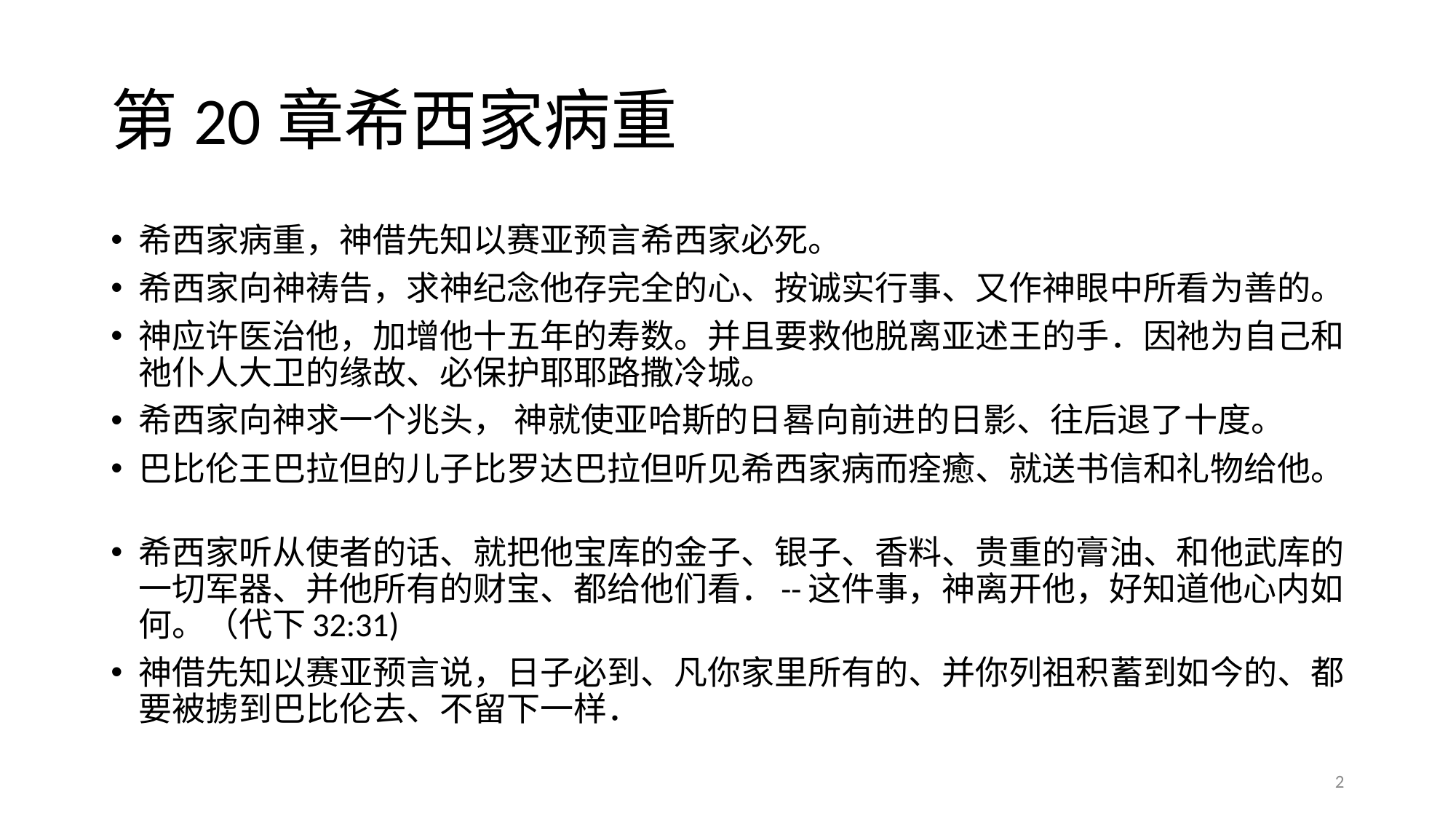

# 第20章希西家病重
希西家病重，神借先知以赛亚预言希西家必死。
希西家向神祷告，求神纪念他存完全的心、按诚实行事、又作神眼中所看为善的。
神应许医治他，加增他十五年的寿数。并且要救他脱离亚述王的手．因祂为自己和祂仆人大卫的缘故、必保护耶耶路撒冷城。
希西家向神求一个兆头， 神就使亚哈斯的日晷向前进的日影、往后退了十度。
巴比伦王巴拉但的儿子比罗达巴拉但听见希西家病而痊癒、就送书信和礼物给他。
希西家听从使者的话、就把他宝库的金子、银子、香料、贵重的膏油、和他武库的一切军器、并他所有的财宝、都给他们看．--这件事，神离开他，好知道他心内如何。（代下32:31)
神借先知以赛亚预言说，日子必到、凡你家里所有的、并你列祖积蓄到如今的、都要被掳到巴比伦去、不留下一样．

2